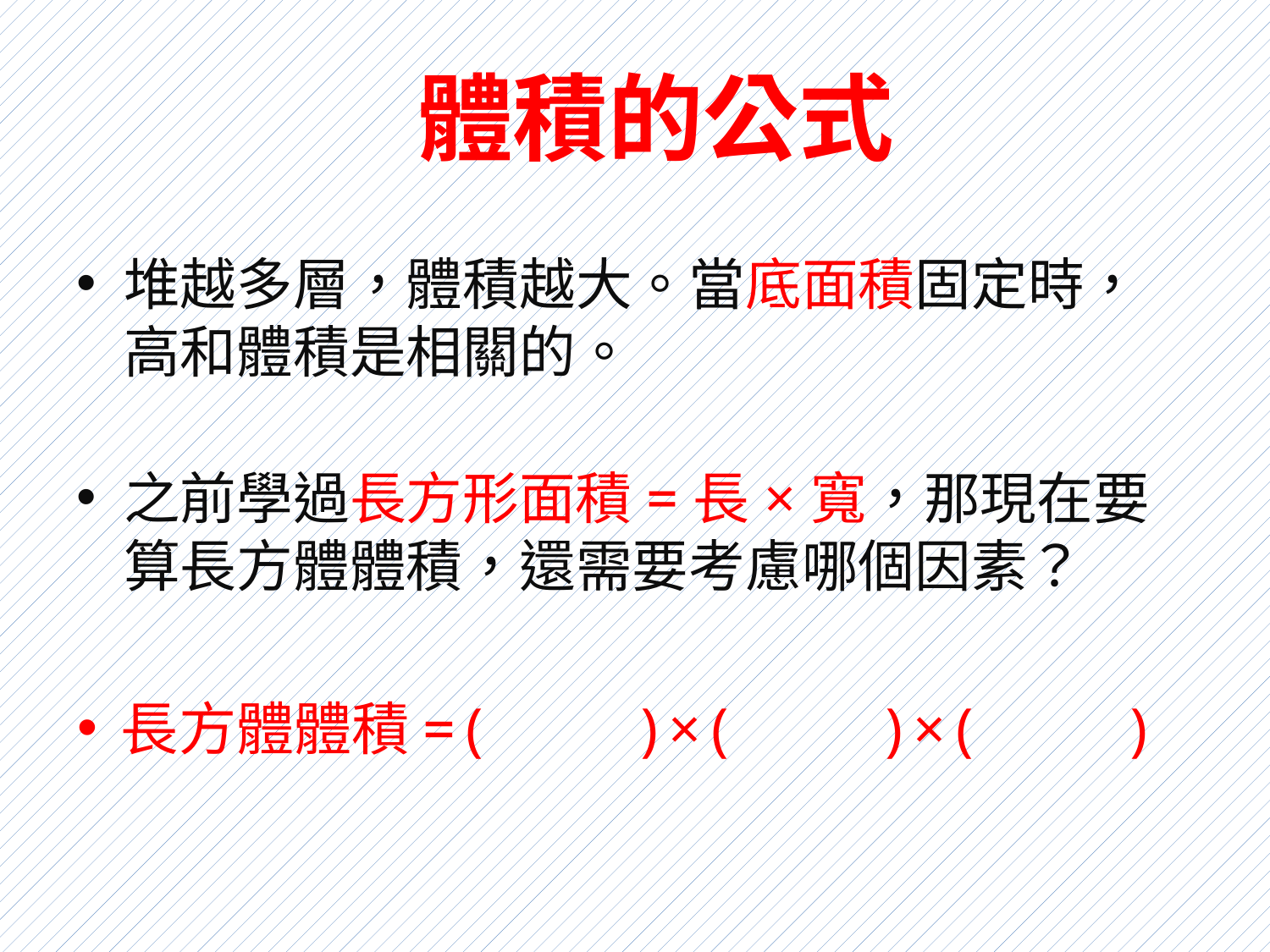

# 體積的公式
堆越多層，體積越大。當底面積固定時，高和體積是相關的。
之前學過長方形面積=長×寬，那現在要算長方體體積，還需要考慮哪個因素？
長方體體積=(　　)×(　　)×(　　)